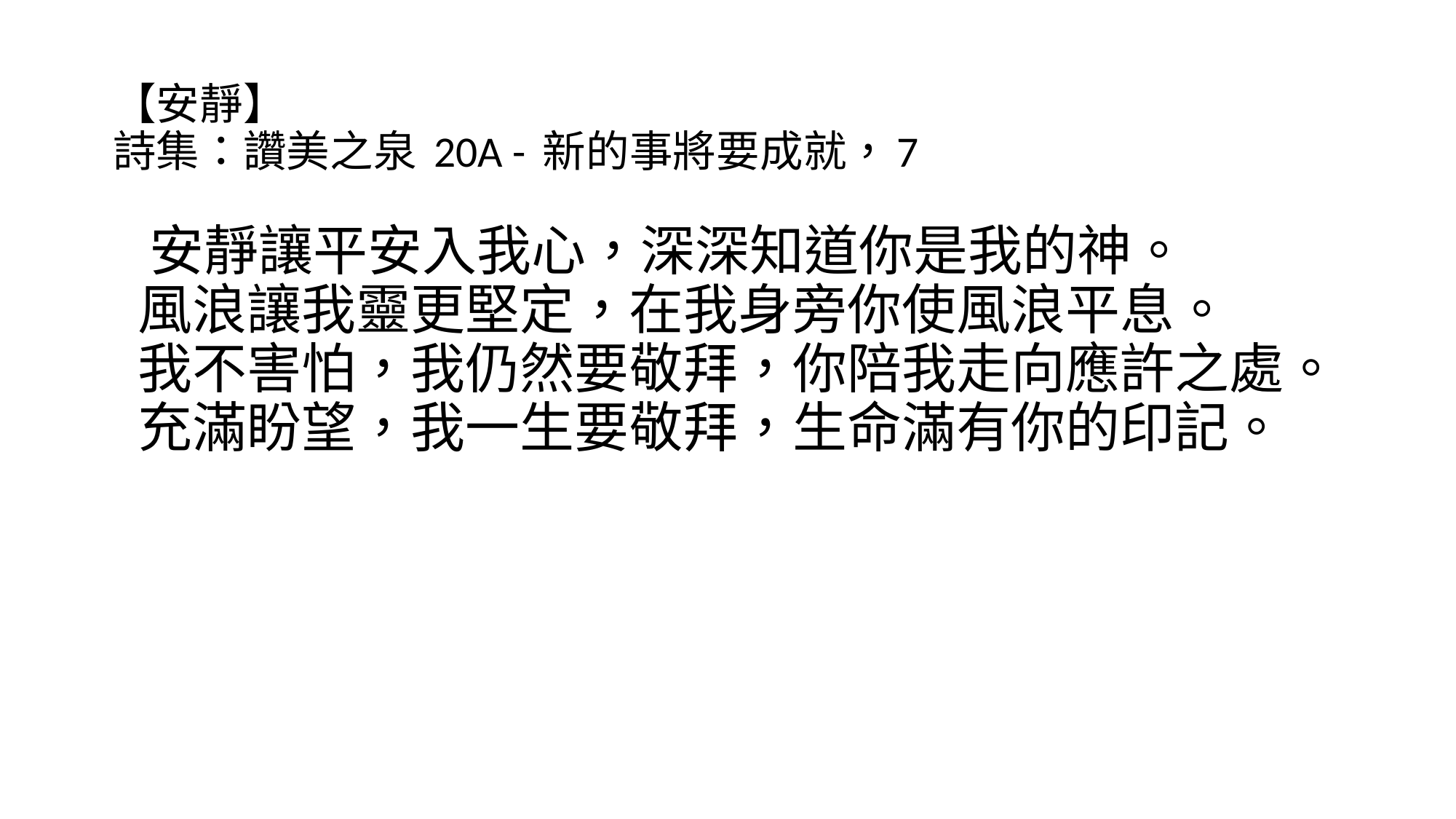

# 【安靜】 詩集：讚美之泉 20A - 新的事將要成就，7
   安靜讓平安入我心，深深知道你是我的神。
風浪讓我靈更堅定，在我身旁你使風浪平息。
我不害怕，我仍然要敬拜，你陪我走向應許之處。
充滿盼望，我一生要敬拜，生命滿有你的印記。